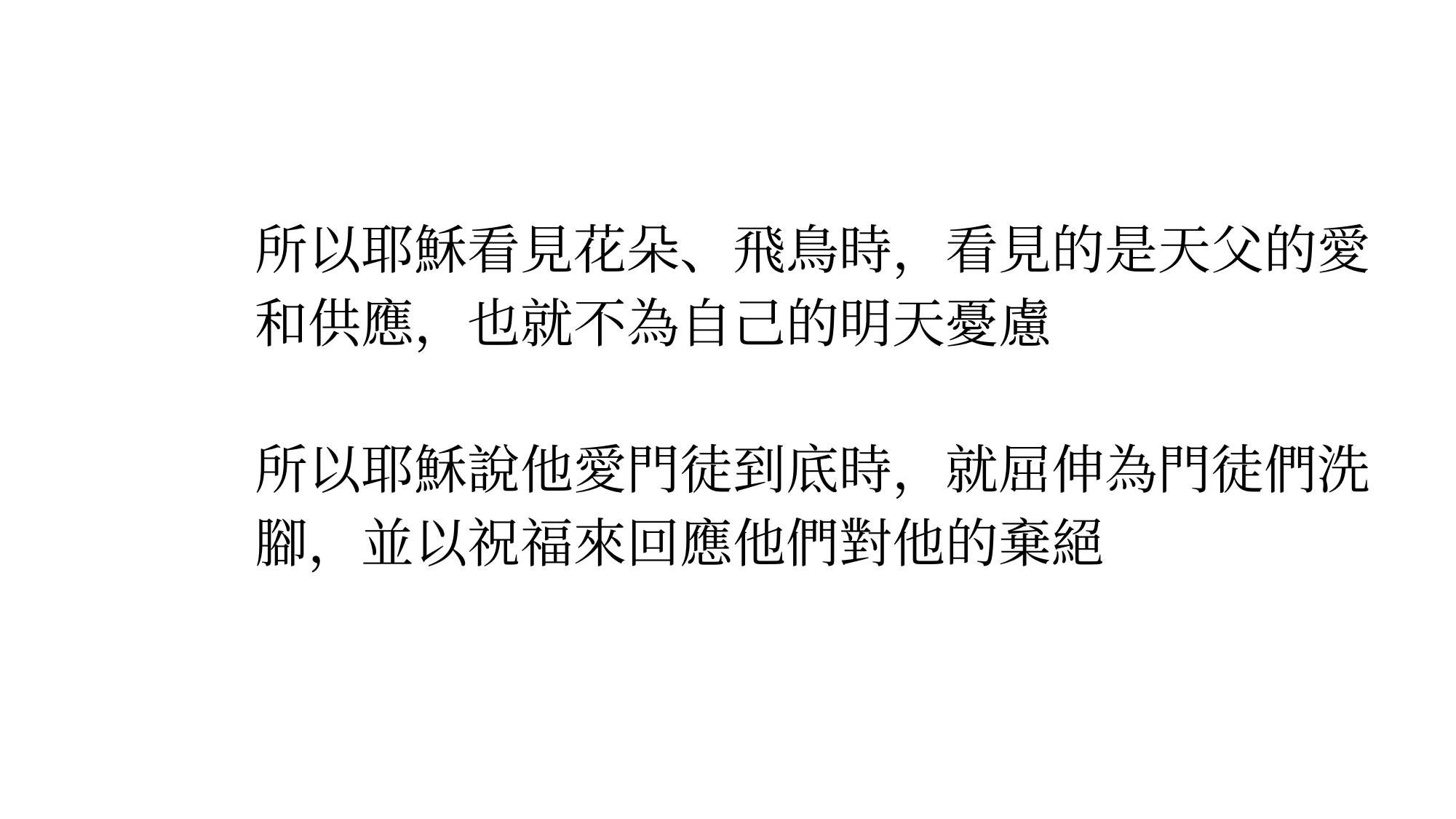

所以耶穌看見花朵、飛鳥時，看見的是天父的愛和供應，也就不為自己的明天憂慮

所以耶穌說他愛門徒到底時，就屈伸為門徒們洗腳，並以祝福來回應他們對他的棄絕